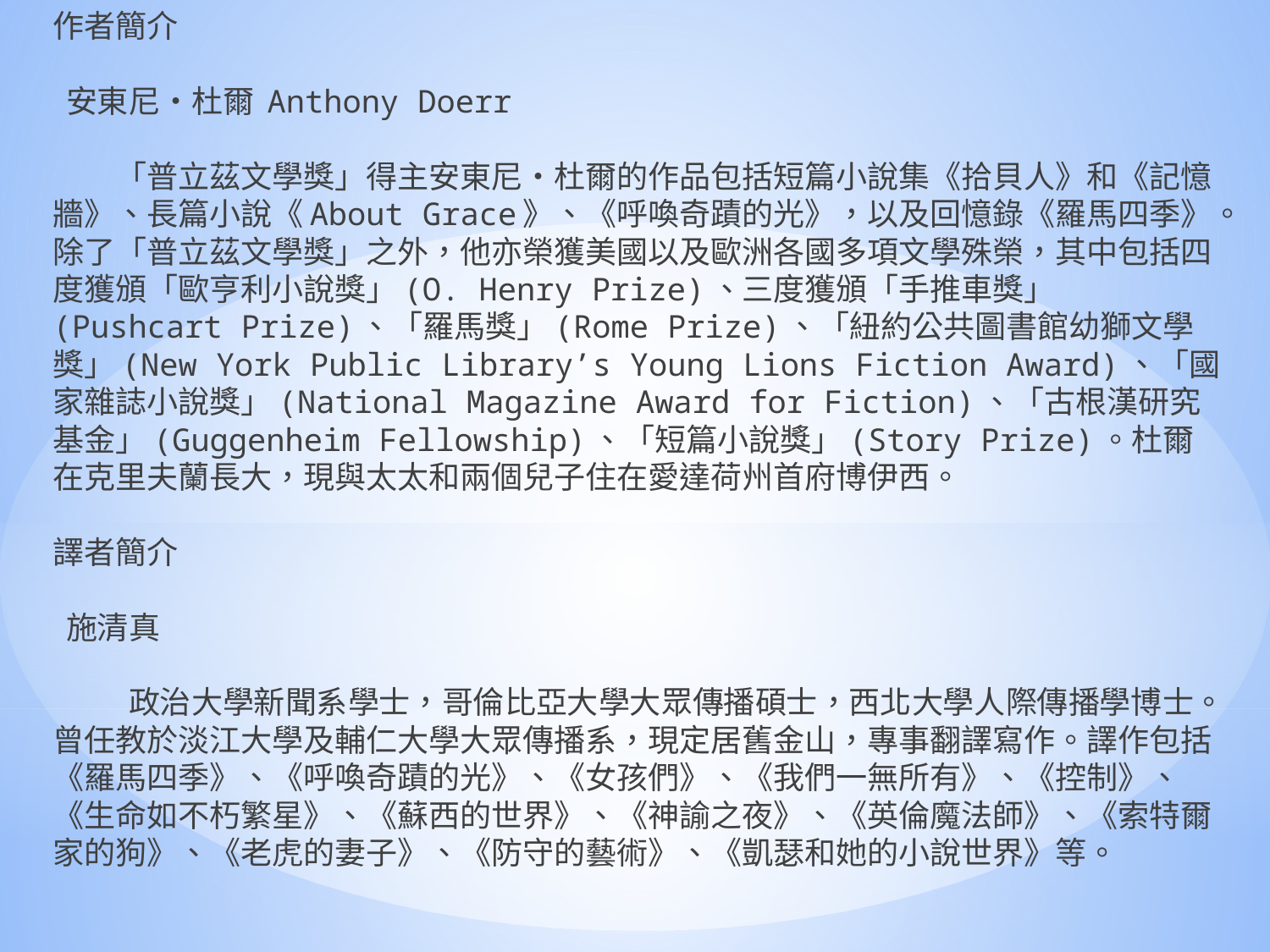

作者簡介

 安東尼‧杜爾 Anthony Doerr

　　「普立茲文學獎」得主安東尼‧杜爾的作品包括短篇小說集《拾貝人》和《記憶牆》、長篇小說《About Grace》、《呼喚奇蹟的光》，以及回憶錄《羅馬四季》。除了「普立茲文學獎」之外，他亦榮獲美國以及歐洲各國多項文學殊榮，其中包括四度獲頒「歐亨利小說獎」(O. Henry Prize)、三度獲頒「手推車獎」 (Pushcart Prize)、「羅馬獎」(Rome Prize)、「紐約公共圖書館幼獅文學獎」(New York Public Library’s Young Lions Fiction Award)、「國家雜誌小說獎」(National Magazine Award for Fiction)、「古根漢研究基金」(Guggenheim Fellowship)、「短篇小說獎」(Story Prize)。杜爾在克里夫蘭長大，現與太太和兩個兒子住在愛達荷州首府博伊西。

譯者簡介

 施清真

 　　政治大學新聞系學士，哥倫比亞大學大眾傳播碩士，西北大學人際傳播學博士。曾任教於淡江大學及輔仁大學大眾傳播系，現定居舊金山，專事翻譯寫作。譯作包括《羅馬四季》、《呼喚奇蹟的光》、《女孩們》、《我們一無所有》、《控制》、《生命如不朽繁星》、《蘇西的世界》、《神諭之夜》、《英倫魔法師》、《索特爾家的狗》、《老虎的妻子》、《防守的藝術》、《凱瑟和她的小說世界》等。